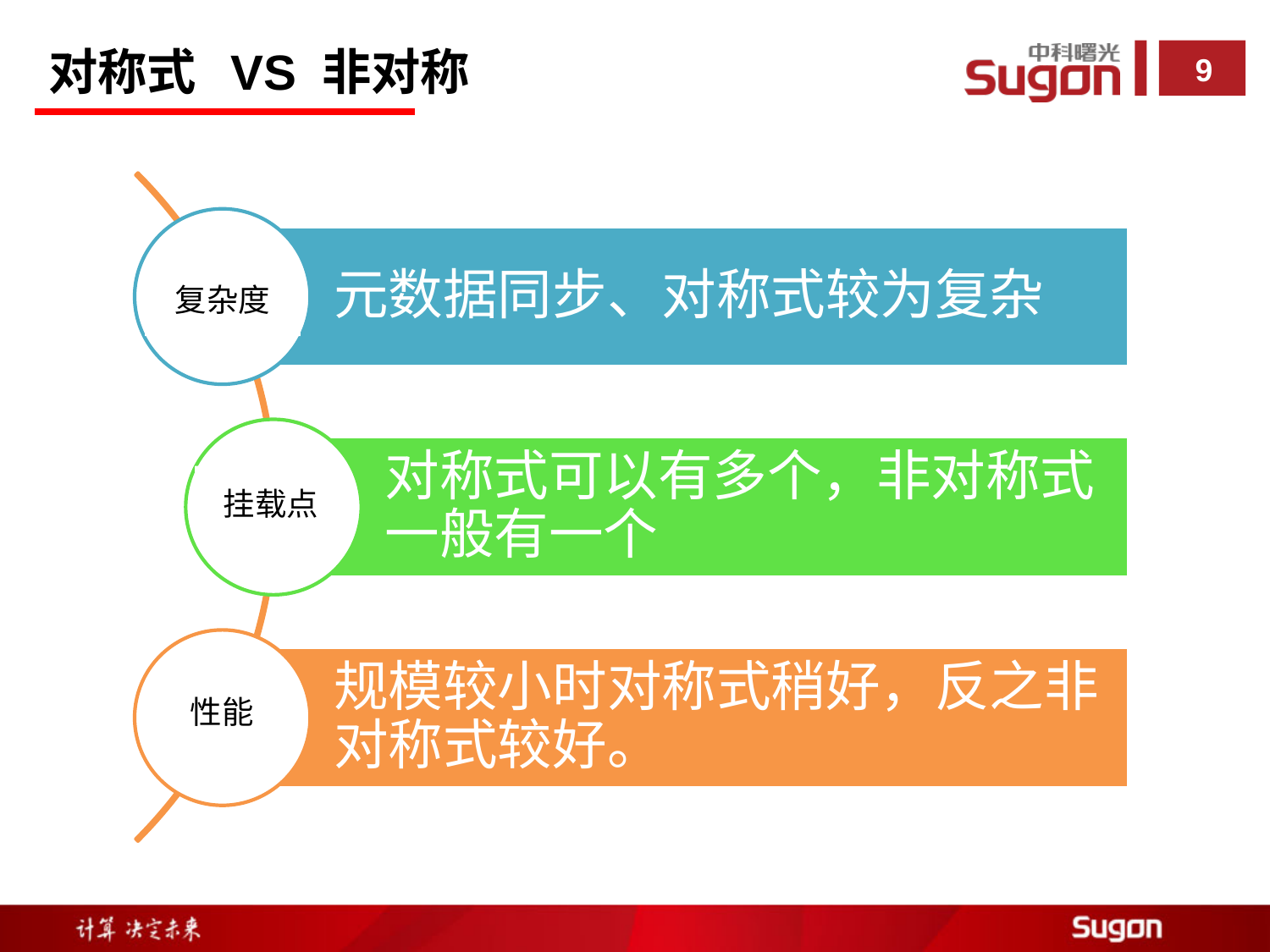

对称式  VS 非对称
元数据同步、对称式较为复杂
对称式可以有多个，非对称式一般有一个
规模较小时对称式稍好，反之非对称式较好。
复杂度
挂载点
性能